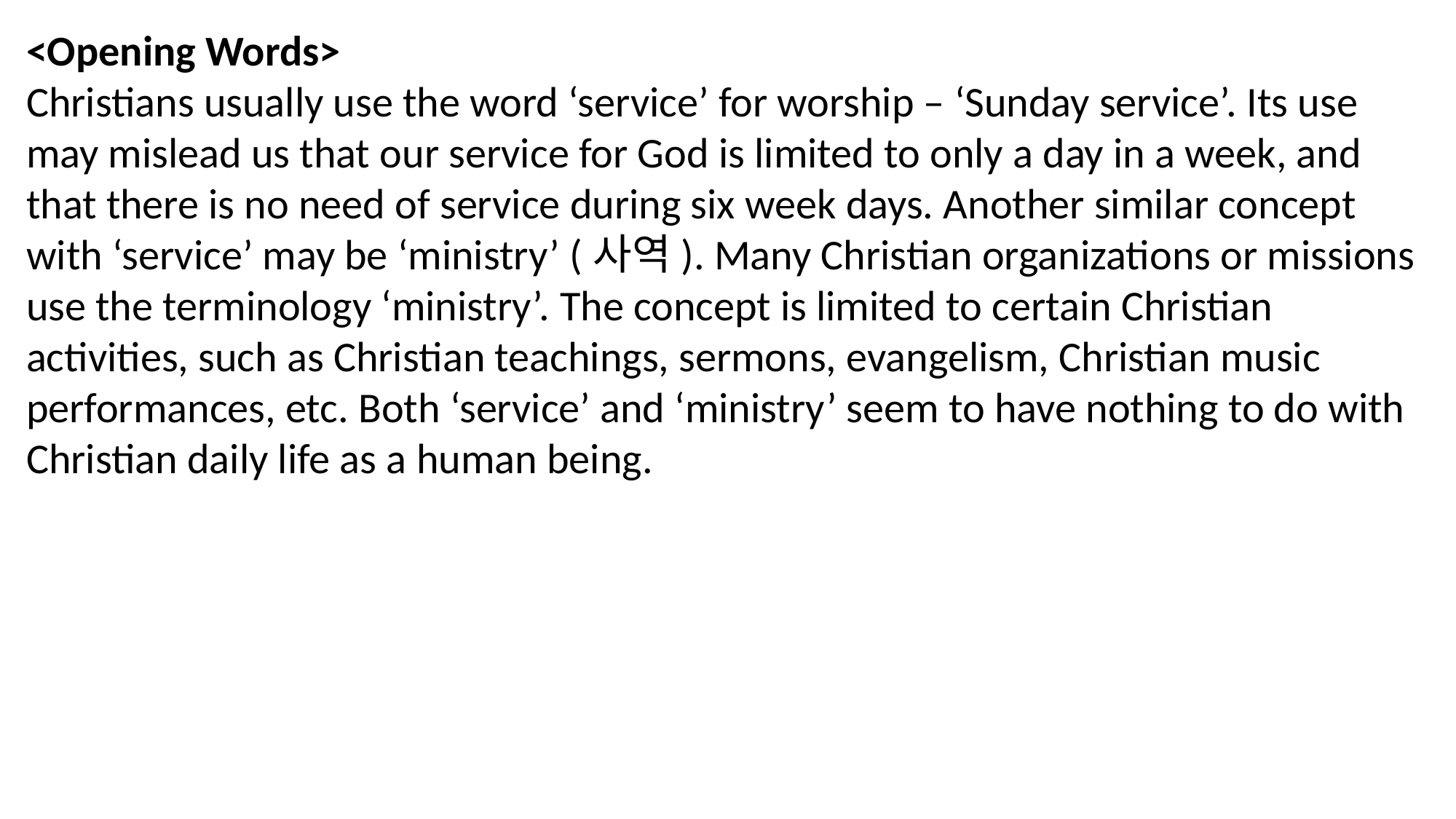

<Opening Words>
Christians usually use the word ‘service’ for worship – ‘Sunday service’. Its use may mislead us that our service for God is limited to only a day in a week, and that there is no need of service during six week days. Another similar concept with ‘service’ may be ‘ministry’ (사역). Many Christian organizations or missions use the terminology ‘ministry’. The concept is limited to certain Christian activities, such as Christian teachings, sermons, evangelism, Christian music performances, etc. Both ‘service’ and ‘ministry’ seem to have nothing to do with Christian daily life as a human being.